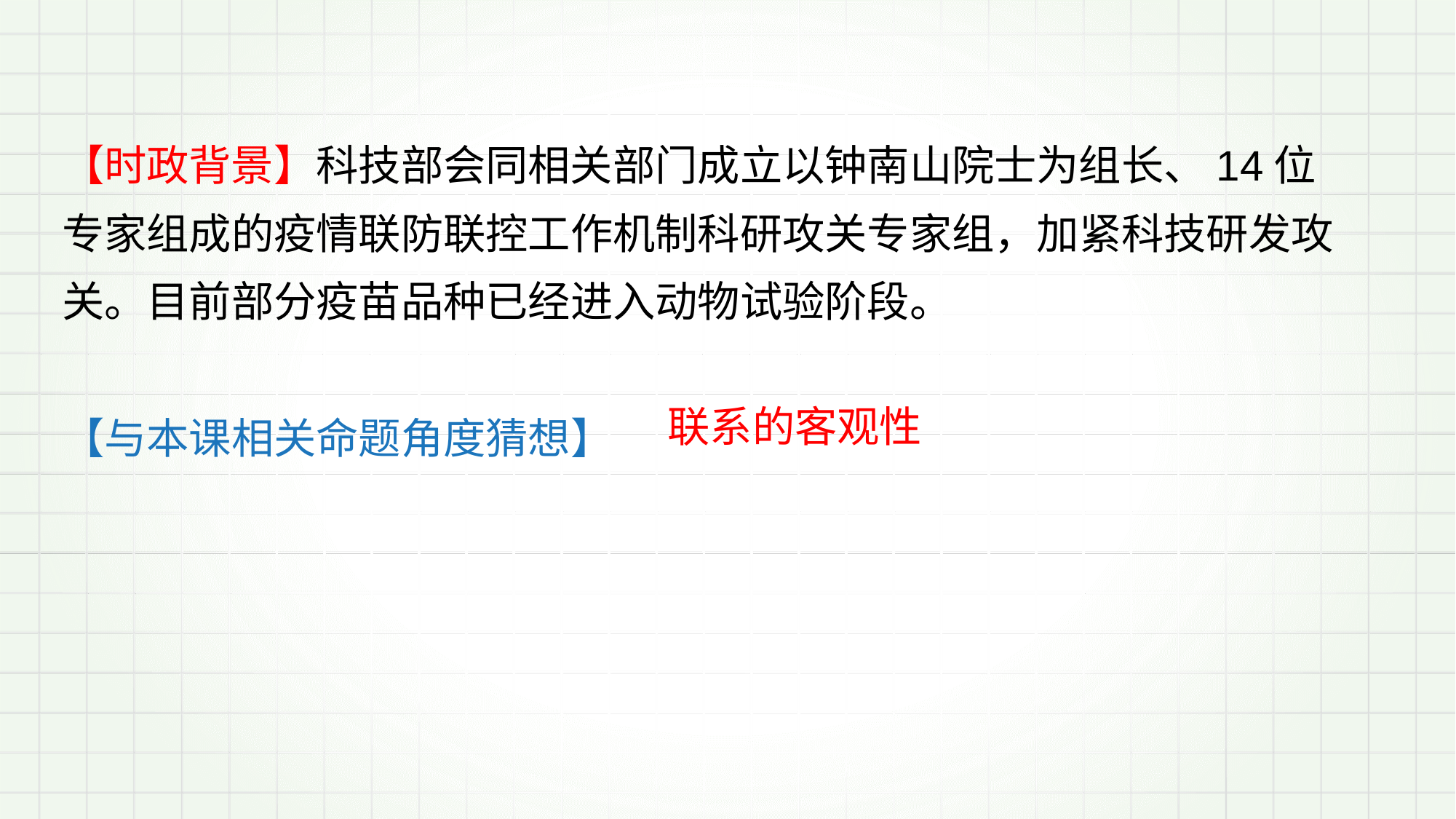

【时政背景】科技部会同相关部门成立以钟南山院士为组长、14位专家组成的疫情联防联控工作机制科研攻关专家组，加紧科技研发攻关。目前部分疫苗品种已经进入动物试验阶段。

【与本课相关命题角度猜想】
联系的客观性